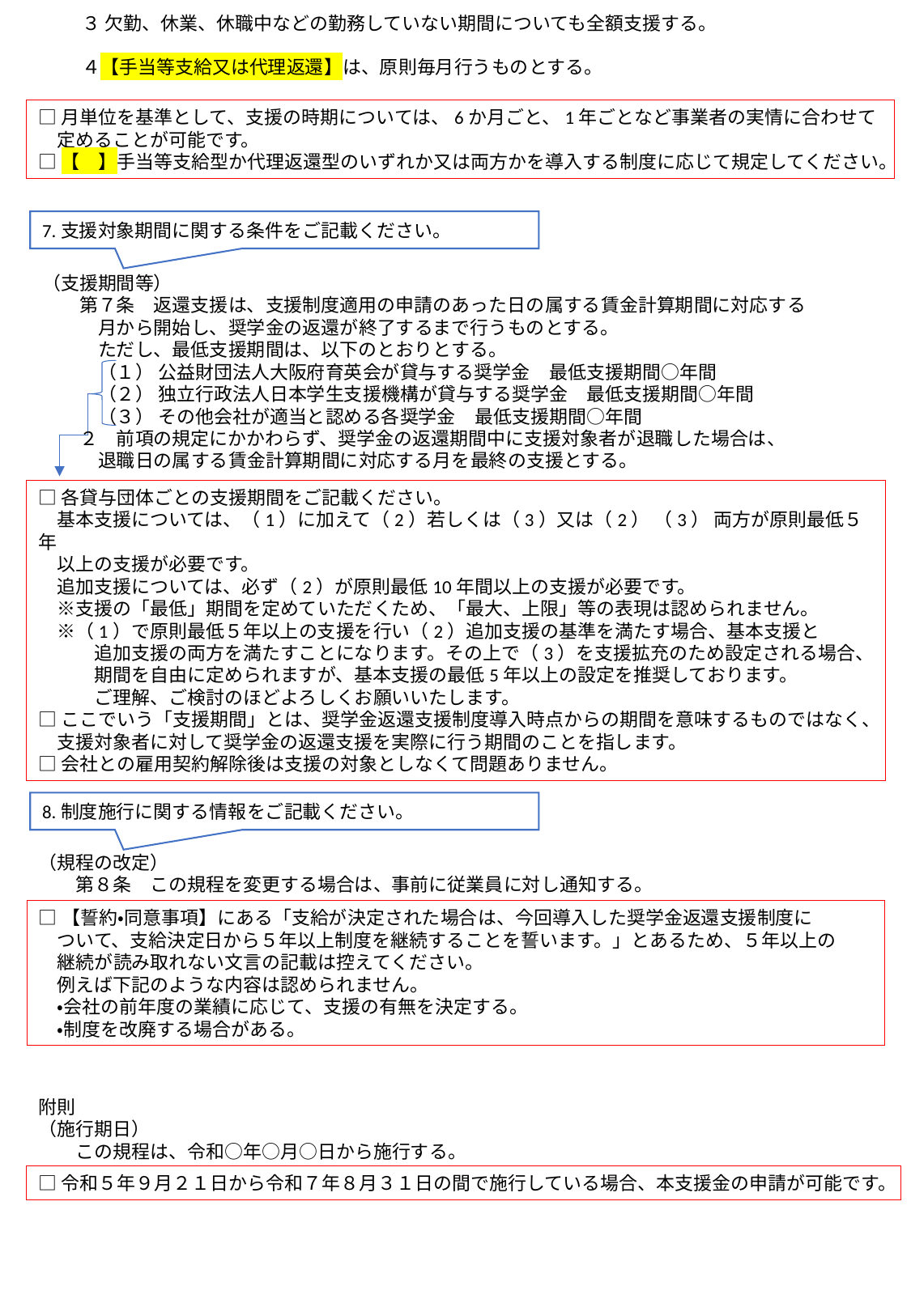

３ 欠勤、休業、休職中などの勤務していない期間についても全額支援する。

　　４【手当等支給又は代理返還】は、原則毎月行うものとする。
□月単位を基準として、支援の時期については、6か月ごと、1年ごとなど事業者の実情に合わせて
　定めることが可能です。
□【　】手当等支給型か代理返還型のいずれか又は両方かを導入する制度に応じて規定してください。
7.支援対象期間に関する条件をご記載ください。
（支援期間等）
　　第７条　返還支援は、支援制度適用の申請のあった日の属する賃金計算期間に対応する
　　　月から開始し、奨学金の返還が終了するまで行うものとする。
　　　ただし、最低支援期間は、以下のとおりとする。
　　　（１） 公益財団法人大阪府育英会が貸与する奨学金　最低支援期間○年間
　　　（２） 独立行政法人日本学生支援機構が貸与する奨学金　最低支援期間○年間
　　　（３） その他会社が適当と認める各奨学金　最低支援期間○年間
　　２　前項の規定にかかわらず、奨学金の返還期間中に支援対象者が退職した場合は、
　　　退職日の属する賃金計算期間に対応する月を最終の支援とする。

□各貸与団体ごとの支援期間をご記載ください。
　基本支援については、（1）に加えて（2）若しくは（3）又は（2） （3） 両方が原則最低５年
　以上の支援が必要です。
　追加支援については、必ず（2）が原則最低10年間以上の支援が必要です。
　※支援の「最低」期間を定めていただくため、「最大、上限」等の表現は認められません。
　※（1）で原則最低５年以上の支援を行い（2）追加支援の基準を満たす場合、基本支援と
　　　追加支援の両方を満たすことになります。その上で（3）を支援拡充のため設定される場合、
　　　期間を自由に定められますが、基本支援の最低5年以上の設定を推奨しております。
　　　ご理解、ご検討のほどよろしくお願いいたします。
□ここでいう「支援期間」とは、奨学金返還支援制度導入時点からの期間を意味するものではなく、
　支援対象者に対して奨学金の返還支援を実際に行う期間のことを指します。
□会社との雇用契約解除後は支援の対象としなくて問題ありません。
8.制度施行に関する情報をご記載ください。
（規程の改定）
　　第８条　この規程を変更する場合は、事前に従業員に対し通知する。

附則
（施行期日）
　　この規程は、令和○年○月○日から施行する。

□【誓約・同意事項】にある「支給が決定された場合は、今回導入した奨学金返還支援制度に
　ついて、支給決定日から５年以上制度を継続することを誓います。」とあるため、５年以上の
　継続が読み取れない文言の記載は控えてください。
　例えば下記のような内容は認められません。
　・会社の前年度の業績に応じて、支援の有無を決定する。
　・制度を改廃する場合がある。
□令和５年９月２１日から令和７年８月３１日の間で施行している場合、本支援金の申請が可能です。